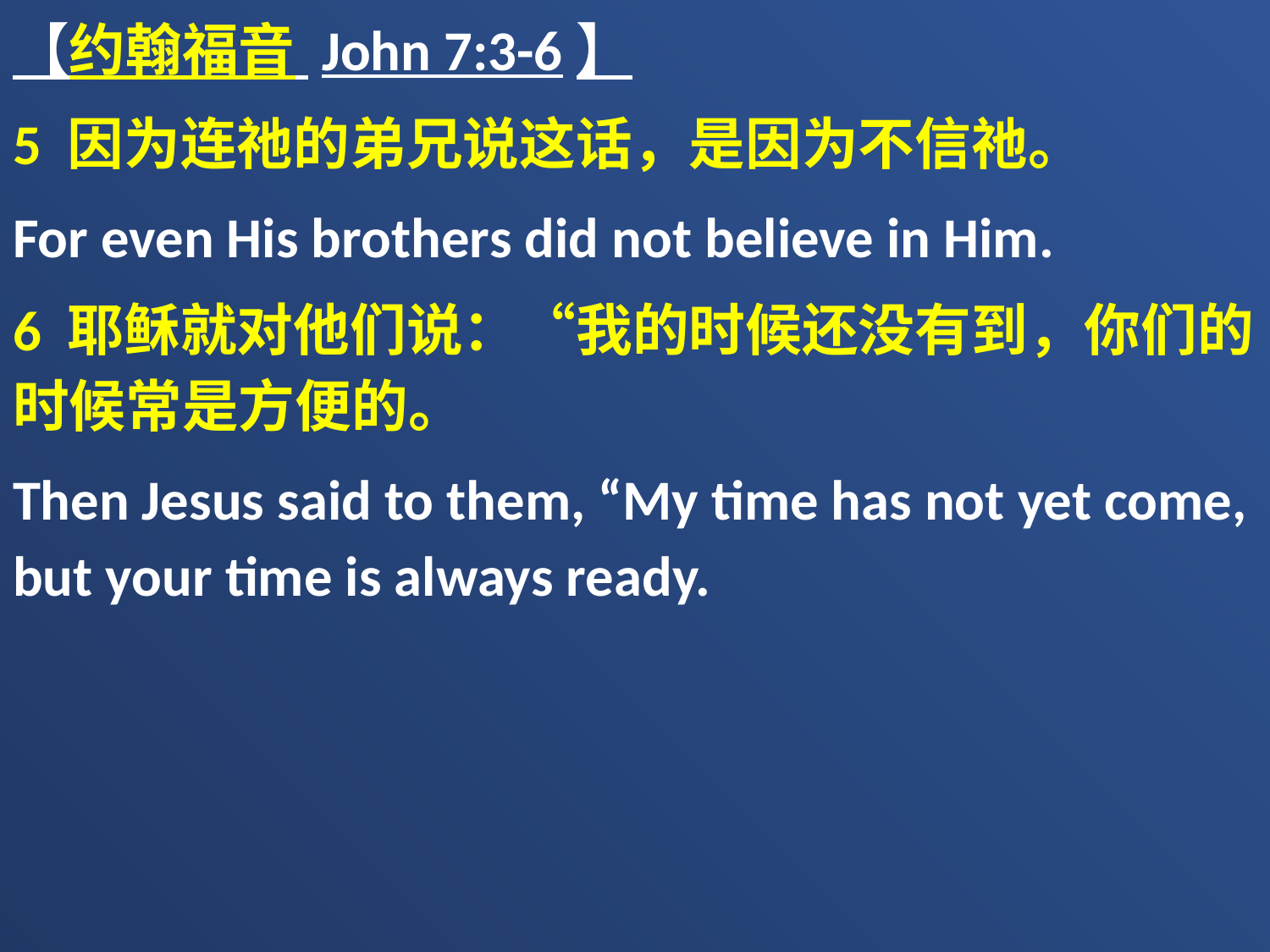

【约翰福音 John 7:3-6】
5 因为连祂的弟兄说这话，是因为不信祂。
For even His brothers did not believe in Him.
6 耶稣就对他们说：“我的时候还没有到，你们的时候常是方便的。
Then Jesus said to them, “My time has not yet come, but your time is always ready.